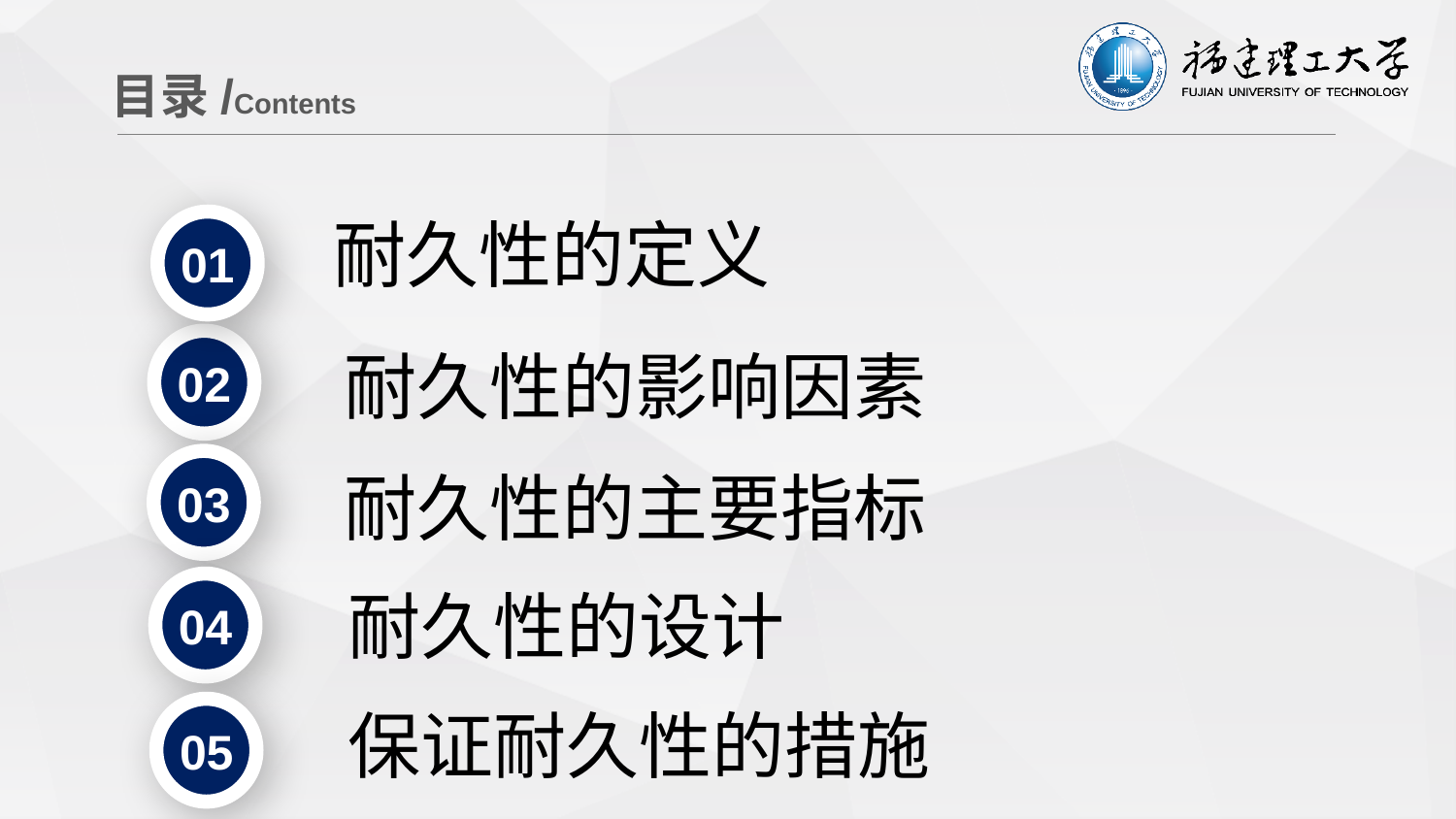

目录/Contents
耐久性的定义

01

02
耐久性的影响因素

03
耐久性的主要指标

04
耐久性的设计
保证耐久性的措施

05